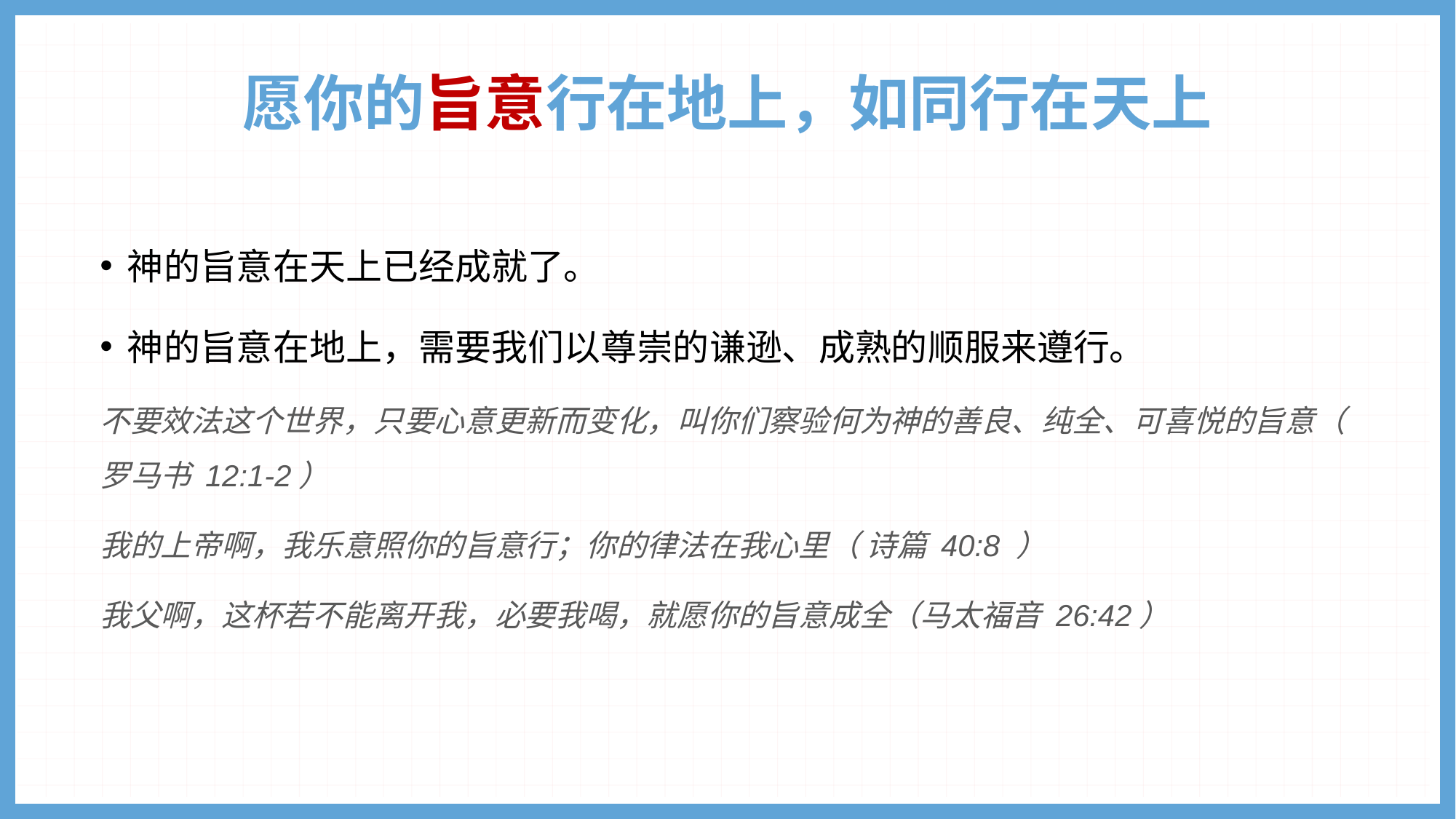

# 愿你的旨意行在地上，如同行在天上

神的旨意在天上已经成就了。
神的旨意在地上，需要我们以尊崇的谦逊、成熟的顺服来遵行。
不要效法这个世界，只要心意更新而变化，叫你们察验何为神的善良、纯全、可喜悦的旨意（ 罗马书 12:1-2）
我的上帝啊，我乐意照你的旨意行；你的律法在我心里（ 诗篇 40:8 ）
我父啊，这杯若不能离开我，必要我喝，就愿你的旨意成全（马太福音 26:42）